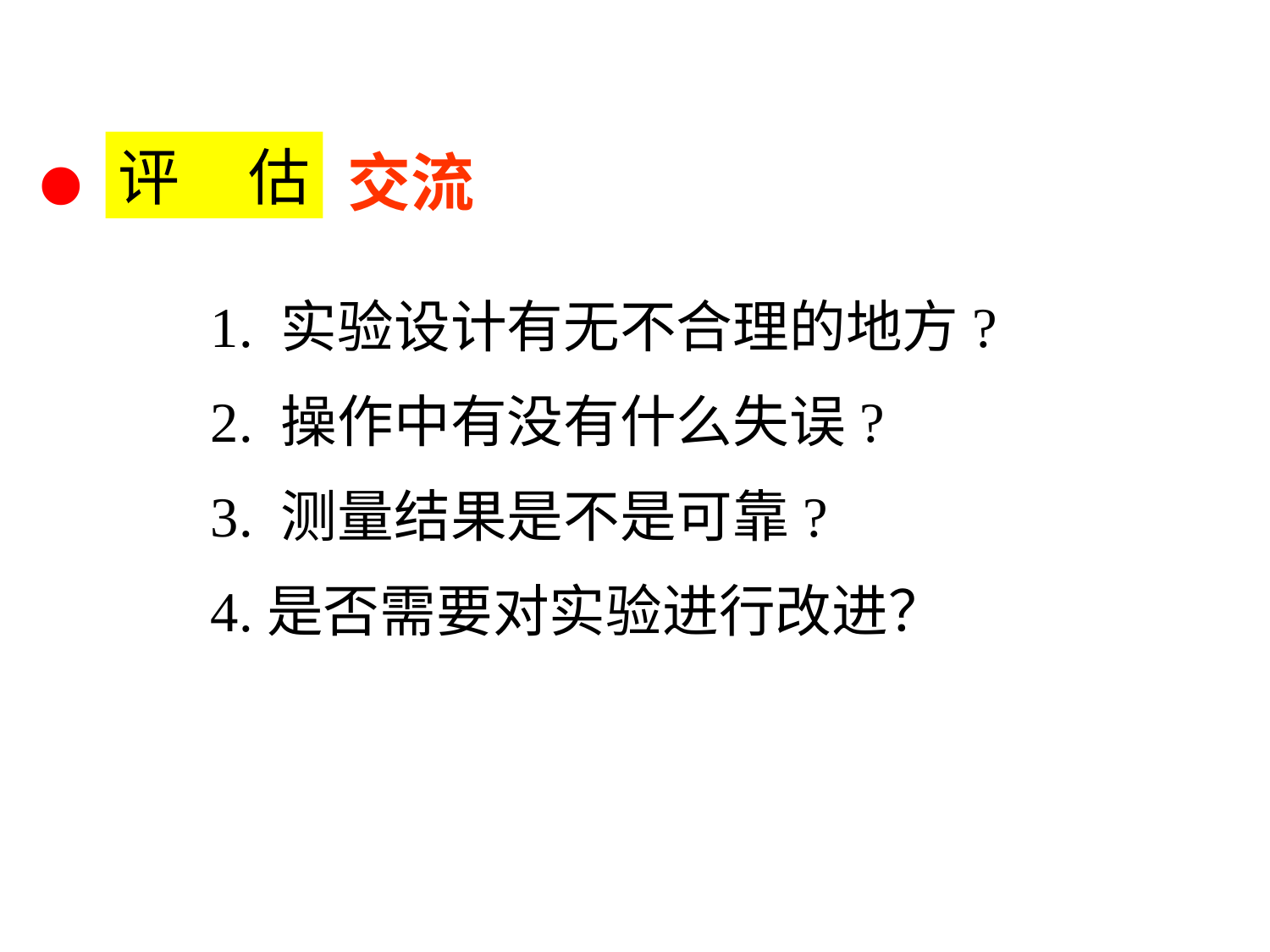

•
评     估
交流
1. 实验设计有无不合理的地方?
2. 操作中有没有什么失误?
3. 测量结果是不是可靠?
4.是否需要对实验进行改进？